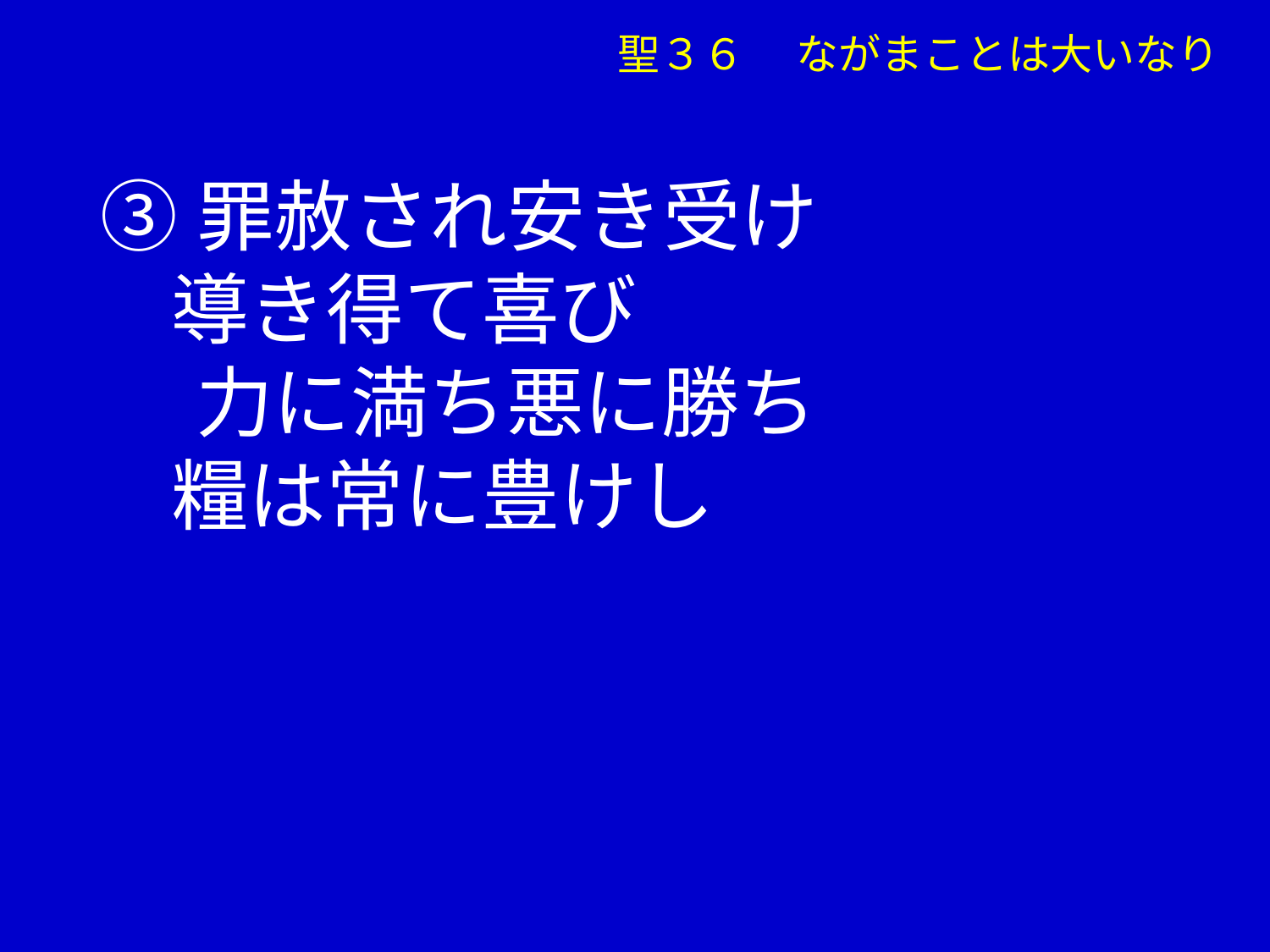

聖３６ 　ながまことは大いなり
③罪赦され安き受け
   導き得て喜び
　 力に満ち悪に勝ち
   糧は常に豊けし